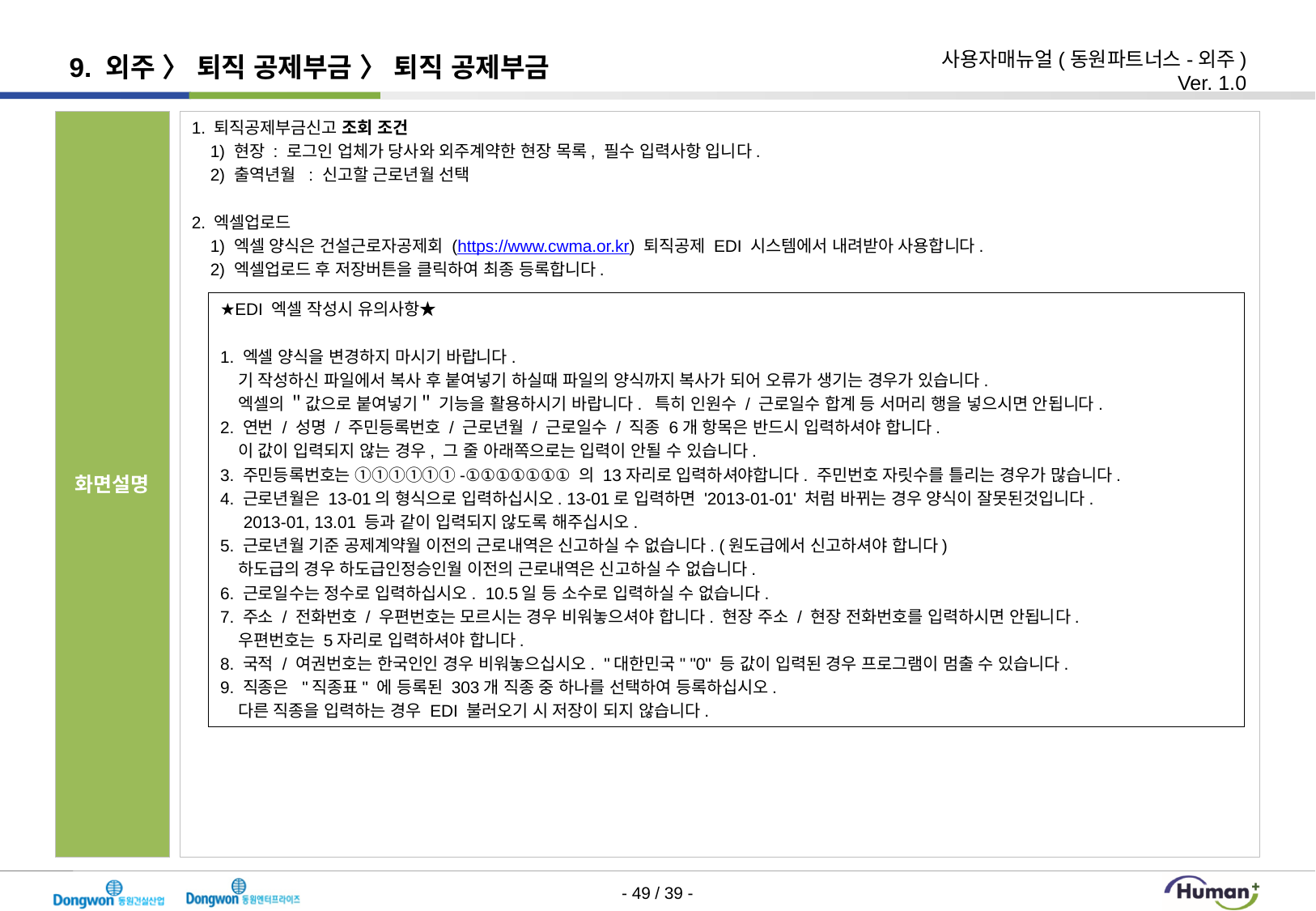

# 9. 외주 〉 퇴직 공제부금 〉 퇴직 공제부금
1. 퇴직공제부금신고 조회 조건
    1) 현장 : 로그인 업체가 당사와 외주계약한 현장 목록, 필수 입력사항 입니다.
    2) 출역년월  : 신고할 근로년월 선택

2. 엑셀업로드
    1) 엑셀 양식은 건설근로자공제회 (https://www.cwma.or.kr) 퇴직공제 EDI 시스템에서 내려받아 사용합니다.
    2) 엑셀업로드 후 저장버튼을 클릭하여 최종 등록합니다.

★EDI 엑셀 작성시 유의사항★

1. 엑셀 양식을 변경하지 마시기 바랍니다.
   기 작성하신 파일에서 복사 후 붙여넣기 하실때 파일의 양식까지 복사가 되어 오류가 생기는 경우가 있습니다.
   엑셀의 ＂값으로 붙여넣기＂ 기능을 활용하시기 바랍니다.  특히 인원수 / 근로일수 합계 등 서머리 행을 넣으시면 안됩니다.
2. 연번 / 성명 / 주민등록번호 / 근로년월 / 근로일수 / 직종 6개 항목은 반드시 입력하셔야 합니다.
   이 값이 입력되지 않는 경우, 그 줄 아래쪽으로는 입력이 안될 수 있습니다.
3. 주민등록번호는 ①①①①①①-①①①①①①① 의 13자리로 입력하셔야합니다. 주민번호 자릿수를 틀리는 경우가 많습니다.
4. 근로년월은 13-01의 형식으로 입력하십시오. 13-01로 입력하면 '2013-01-01' 처럼 바뀌는 경우 양식이 잘못된것입니다.
     2013-01, 13.01 등과 같이 입력되지 않도록 해주십시오.
5. 근로년월 기준 공제계약월 이전의 근로내역은 신고하실 수 없습니다. (원도급에서 신고하셔야 합니다)
   하도급의 경우 하도급인정승인월 이전의 근로내역은 신고하실 수 없습니다.
6. 근로일수는 정수로 입력하십시오.  10.5일 등 소수로 입력하실 수 없습니다.
7. 주소 / 전화번호 / 우편번호는 모르시는 경우 비워놓으셔야 합니다. 현장 주소 / 현장 전화번호를 입력하시면 안됩니다.
   우편번호는 5자리로 입력하셔야 합니다.
8. 국적 / 여권번호는 한국인인 경우 비워놓으십시오.  "대한민국" "0" 등 값이 입력된 경우 프로그램이 멈출 수 있습니다.
9. 직종은  "직종표" 에 등록된 303개 직종 중 하나를 선택하여 등록하십시오.
   다른 직종을 입력하는 경우 EDI 불러오기 시 저장이 되지 않습니다.